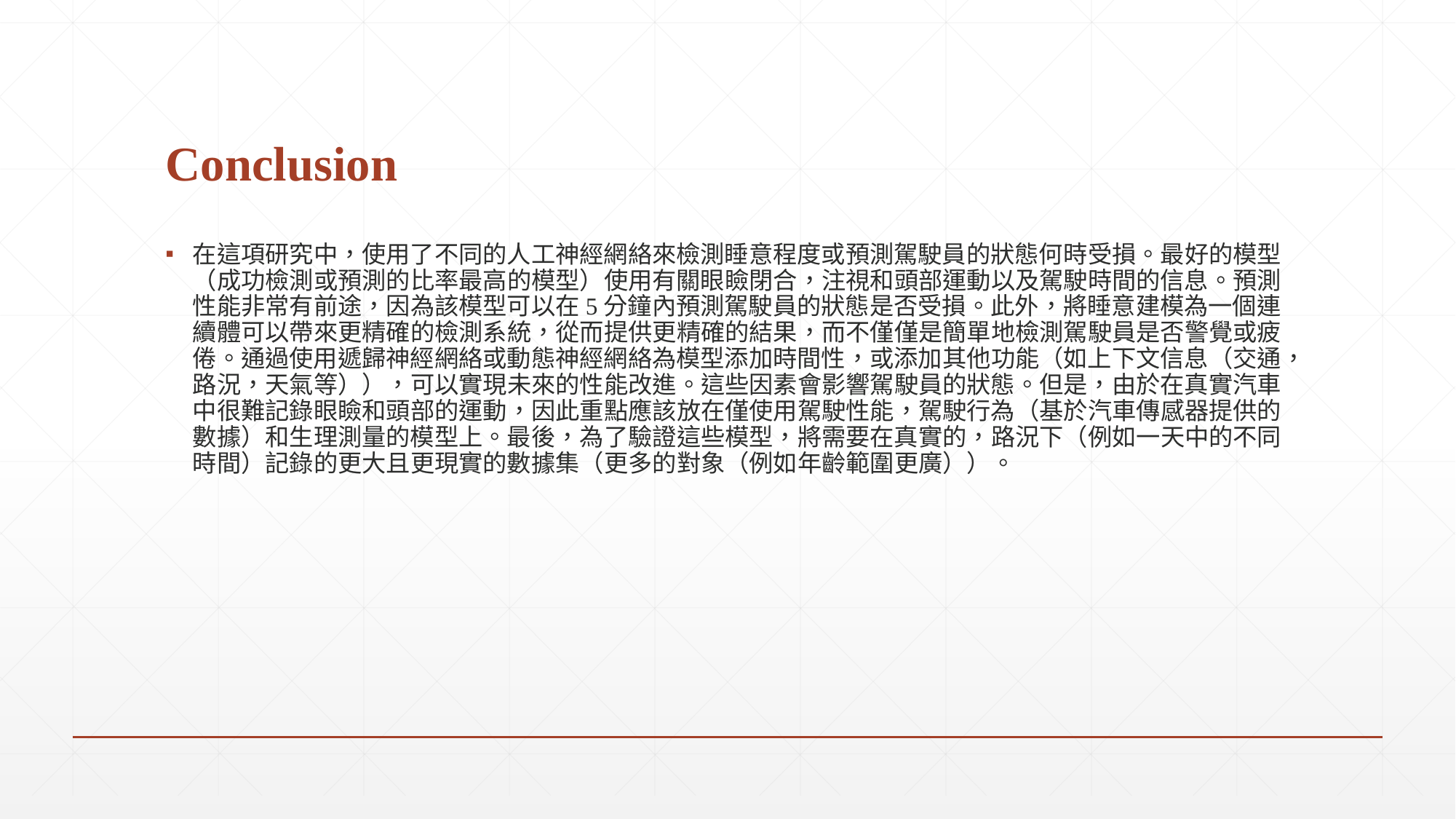

# Conclusion
在這項研究中，使用了不同的人工神經網絡來檢測睡意程度或預測駕駛員的狀態何時受損。最好的模型（成功檢測或預測的比率最高的模型）使用有關眼瞼閉合，注視和頭部運動以及駕駛時間的信息。預測性能非常有前途，因為該模型可以在5分鐘內預測駕駛員的狀態是否受損。此外，將睡意建模為一個連續體可以帶來更精確的檢測系統，從而提供更精確的結果，而不僅僅是簡單地檢測駕駛員是否警覺或疲倦。通過使用遞歸神經網絡或動態神經網絡為模型添加時間性，或添加其他功能（如上下文信息（交通，路況，天氣等）），可以實現未來的性能改進。這些因素會影響駕駛員的狀態。但是，由於在真實汽車中很難記錄眼瞼和頭部的運動，因此重點應該放在僅使用駕駛性能，駕駛行為（基於汽車傳感器提供的數據）和生理測量的模型上。最後，為了驗證這些模型，將需要在真實的，路況下（例如一天中的不同時間）記錄的更大且更現實的數據集（更多的對象（例如年齡範圍更廣））。